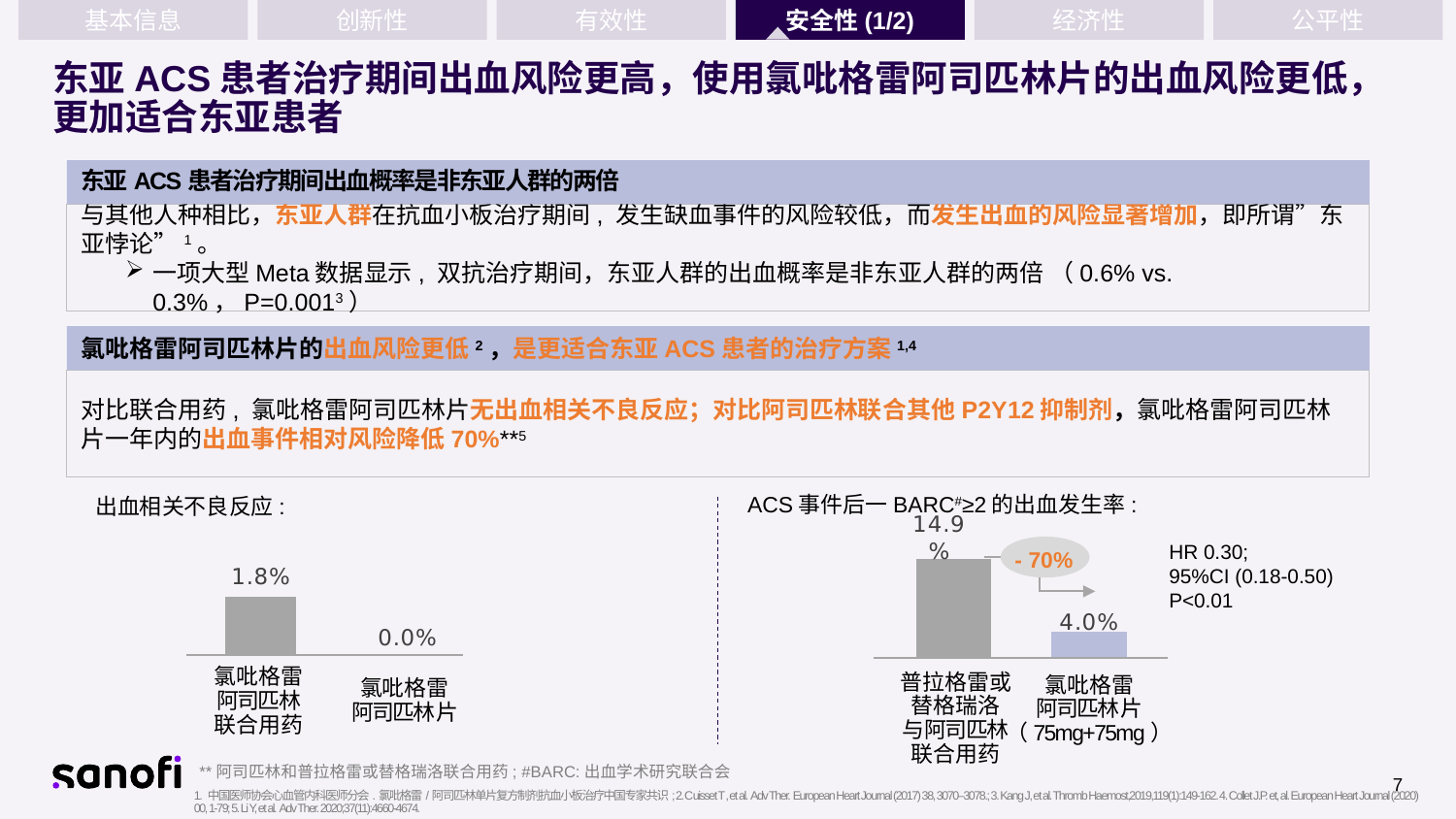

基本信息
创新性
有效性
安全性(1/2)
经济性
公平性

# 东亚ACS患者治疗期间出血风险更高，使用氯吡格雷阿司匹林片的出血风险更低，更加适合东亚患者
东亚ACS患者治疗期间出血概率是非东亚人群的两倍
与其他人种相比，东亚人群在抗血小板治疗期间, 发生缺血事件的风险较低，而发生出血的风险显著增加，即所谓”东亚悖论”1。
一项大型Meta数据显示, 双抗治疗期间，东亚人群的出血概率是非东亚人群的两倍 （0.6% vs. 0.3%，P=0.0013）
氯吡格雷阿司匹林片的出血风险更低2，是更适合东亚ACS患者的治疗方案1,4
对比联合用药, 氯吡格雷阿司匹林片无出血相关不良反应；对比阿司匹林联合其他P2Y12抑制剂，氯吡格雷阿司匹林片一年内的出血事件相对风险降低70%**5

### Chart

| Category | 系列 1 | 系列 2 |
|---|---|---|
| 类别 1 | 0.149 | 0.04 |
- 70%

ACS事件后一BARC#≥2的出血发生率:
出血相关不良反应:

### Chart

| Category | 系列 1 | 系列 2 |
|---|---|---|
| 类别 1 | 0.018 | 0.0 |
氯吡格雷
阿司匹林
联合用药
氯吡格雷
阿司匹林片
HR 0.30;
95%CI (0.18-0.50)
P<0.01
普拉格雷或
替格瑞洛
与阿司匹林
联合用药
氯吡格雷
阿司匹林片
（75mg+75mg）
**阿司匹林和普拉格雷或替格瑞洛联合用药; #BARC:出血学术研究联合会

7
1. 中国医师协会心血管内科医师分会.氯吡格雷/阿司匹林单片复方制剂抗血小板治疗中国专家共识; 2.Cuisset T, et al.  Adv Ther. European Heart Journal (2017) 38, 3070–3078.; 3. Kang J, et al. Thromb Haemost,2019,119(1):149-162. 4. Collet J.P. et, al. European Heart Journal (2020) 00, 1-79; 5. Li Y, et al.  Adv Ther. 2020;37(11):4660-4674.